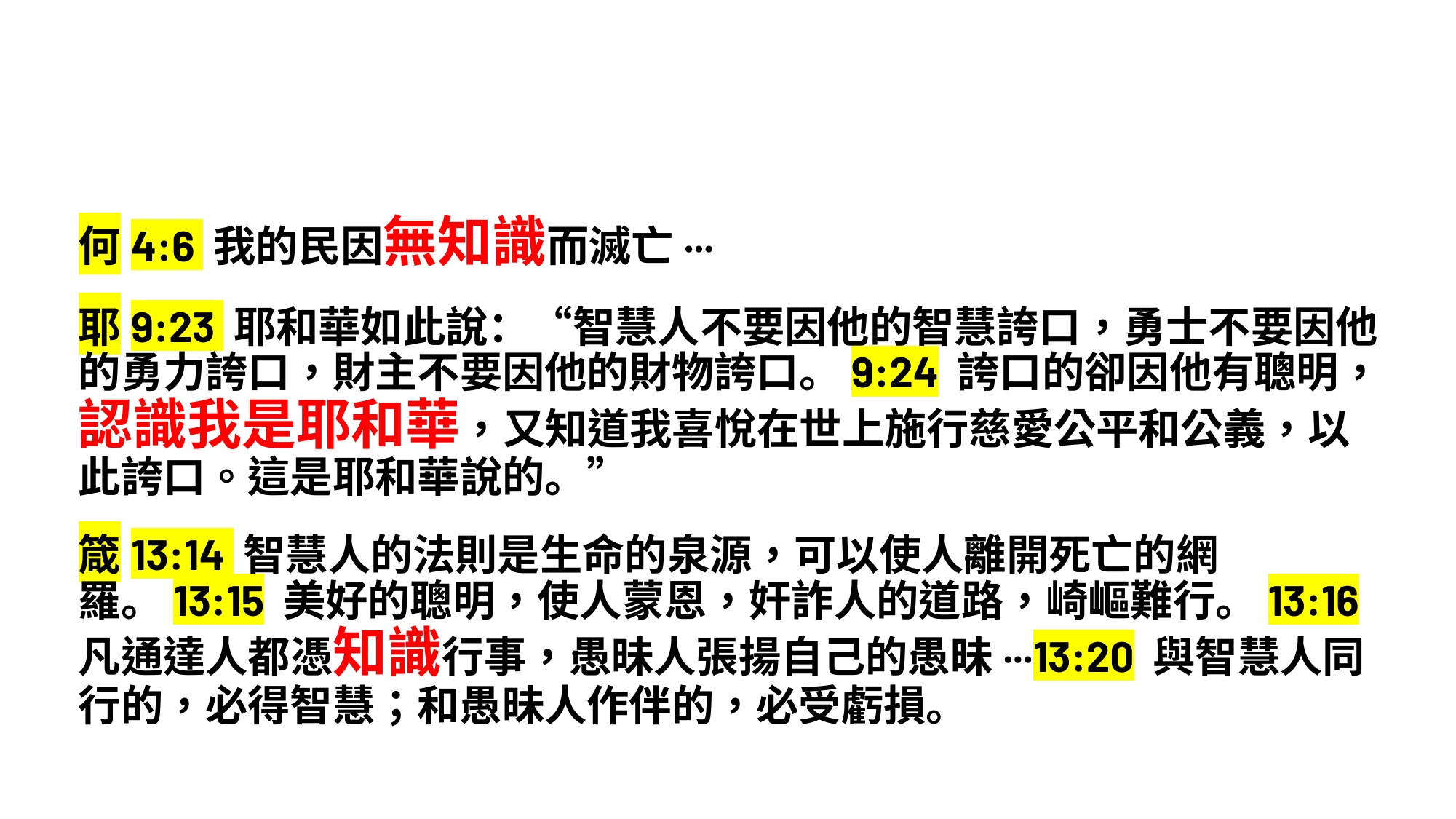

何4:6 我的民因無知識而滅亡···

耶9:23 耶和華如此說：“智慧人不要因他的智慧誇口，勇士不要因他的勇力誇口，財主不要因他的財物誇口。9:24 誇口的卻因他有聰明，認識我是耶和華，又知道我喜悅在世上施行慈愛公平和公義，以此誇口。這是耶和華說的。”

箴13:14 智慧人的法則是生命的泉源，可以使人離開死亡的網羅。13:15 美好的聰明，使人蒙恩，奸詐人的道路，崎嶇難行。13:16 凡通達人都憑知識行事，愚昧人張揚自己的愚昧···13:20 與智慧人同行的，必得智慧；和愚昧人作伴的，必受虧損。